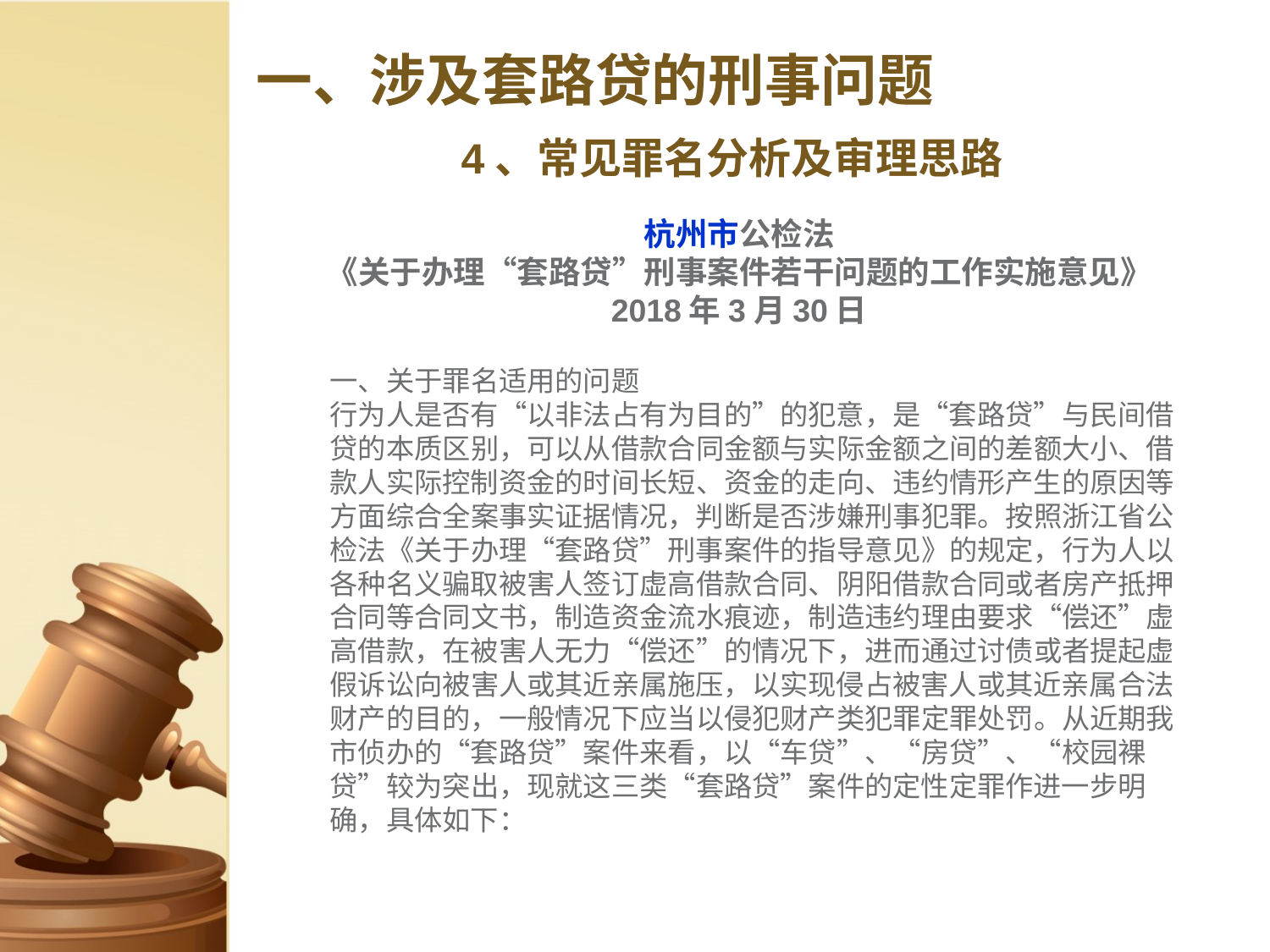

# 一、涉及套路贷的刑事问题
4、常见罪名分析及审理思路
杭州市公检法
《关于办理“套路贷”刑事案件若干问题的工作实施意见》
2018年3月30日

一、关于罪名适用的问题
行为人是否有“以非法占有为目的”的犯意，是“套路贷”与民间借贷的本质区别，可以从借款合同金额与实际金额之间的差额大小、借款人实际控制资金的时间长短、资金的走向、违约情形产生的原因等方面综合全案事实证据情况，判断是否涉嫌刑事犯罪。按照浙江省公检法《关于办理“套路贷”刑事案件的指导意见》的规定，行为人以各种名义骗取被害人签订虚高借款合同、阴阳借款合同或者房产抵押合同等合同文书，制造资金流水痕迹，制造违约理由要求“偿还”虚高借款，在被害人无力“偿还”的情况下，进而通过讨债或者提起虚假诉讼向被害人或其近亲属施压，以实现侵占被害人或其近亲属合法财产的目的，一般情况下应当以侵犯财产类犯罪定罪处罚。从近期我市侦办的“套路贷”案件来看，以“车贷”、“房贷”、“校园裸贷”较为突出，现就这三类“套路贷”案件的定性定罪作进一步明确，具体如下：